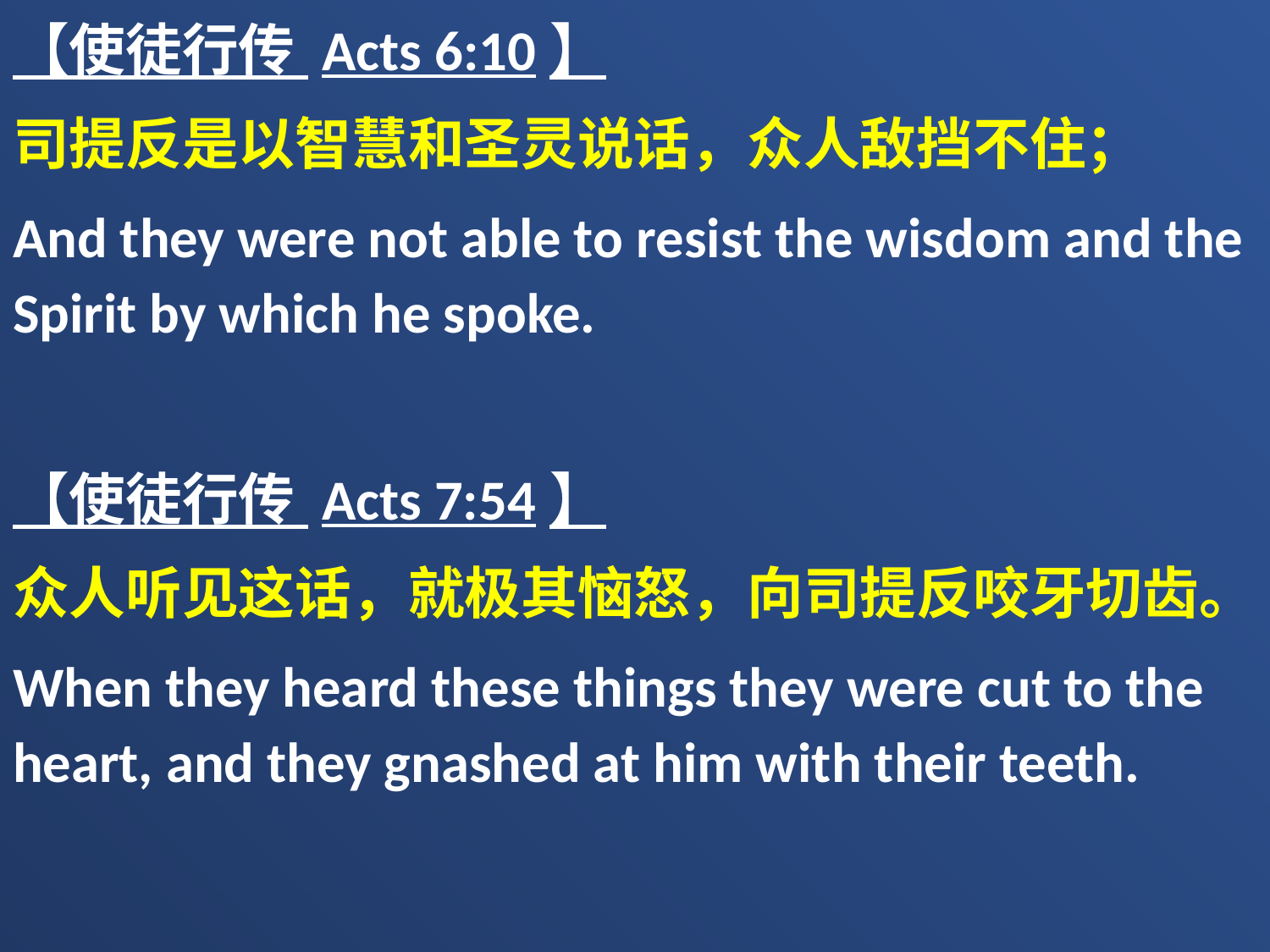

【使徒行传 Acts 6:10】
司提反是以智慧和圣灵说话，众人敌挡不住；
And they were not able to resist the wisdom and the Spirit by which he spoke.

【使徒行传 Acts 7:54】
众人听见这话，就极其恼怒，向司提反咬牙切齿。
When they heard these things they were cut to the heart, and they gnashed at him with their teeth.